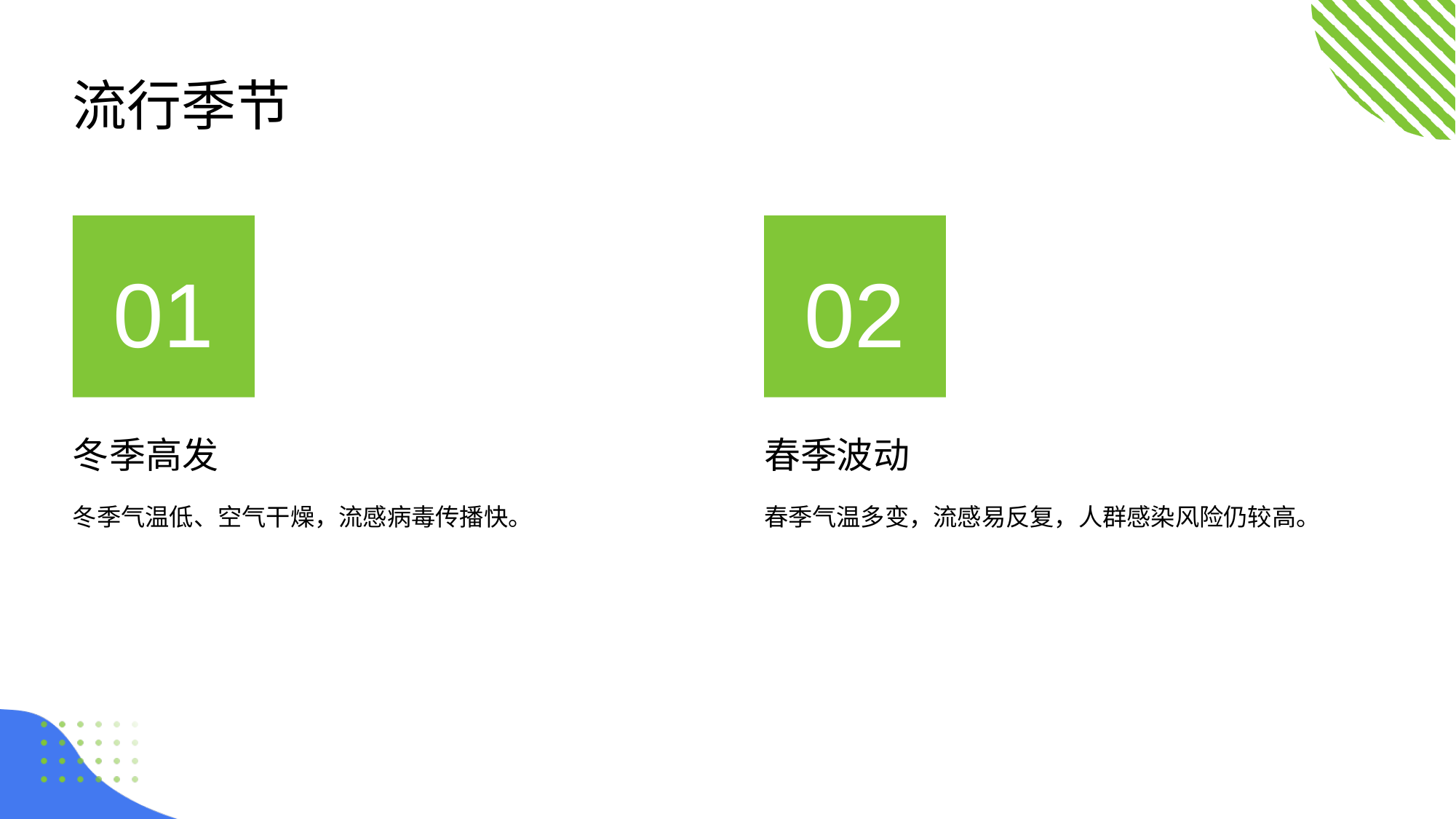

流行季节

01
02
冬季高发
春季波动
冬季气温低、空气干燥，流感病毒传播快。
春季气温多变，流感易反复，人群感染风险仍较高。